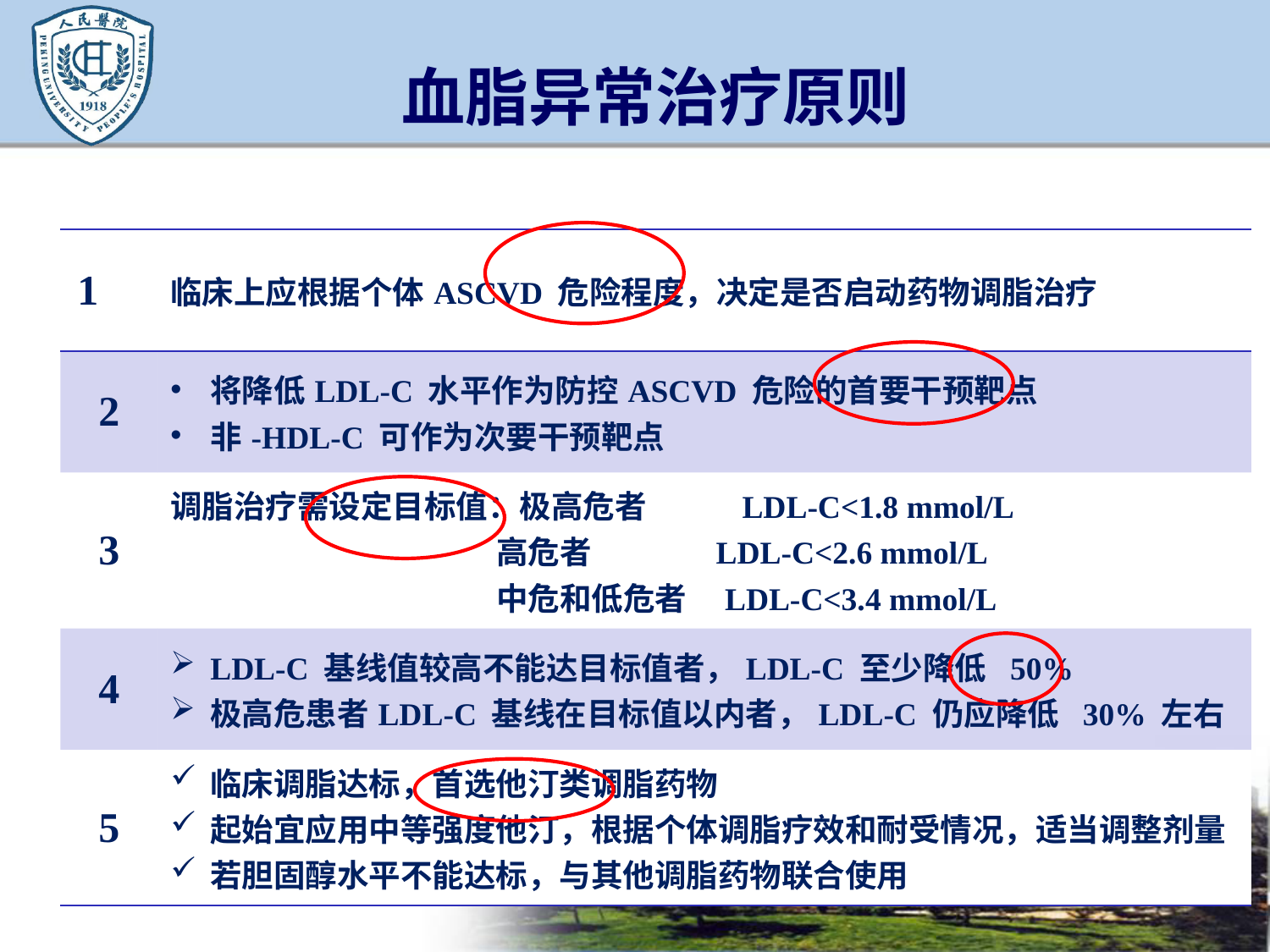

# 血脂异常治疗原则

| 1 | 临床上应根据个体ASCVD 危险程度，决定是否启动药物调脂治疗 |
| --- | --- |
| 2 | 将降低LDL-C 水平作为防控ASCVD 危险的首要干预靶点 非-HDL-C 可作为次要干预靶点 |
| 3 | 调脂治疗需设定目标值：极高危者 LDL-C<1.8 mmol/L 高危者 LDL-C<2.6 mmol/L 中危和低危者 LDL-C<3.4 mmol/L |
| 4 | LDL-C 基线值较高不能达目标值者，LDL-C 至少降低 50% 极高危患者LDL-C 基线在目标值以内者，LDL-C 仍应降低 30% 左右 |
| 5 | 临床调脂达标，首选他汀类调脂药物 起始宜应用中等强度他汀，根据个体调脂疗效和耐受情况，适当调整剂量 若胆固醇水平不能达标，与其他调脂药物联合使用 |